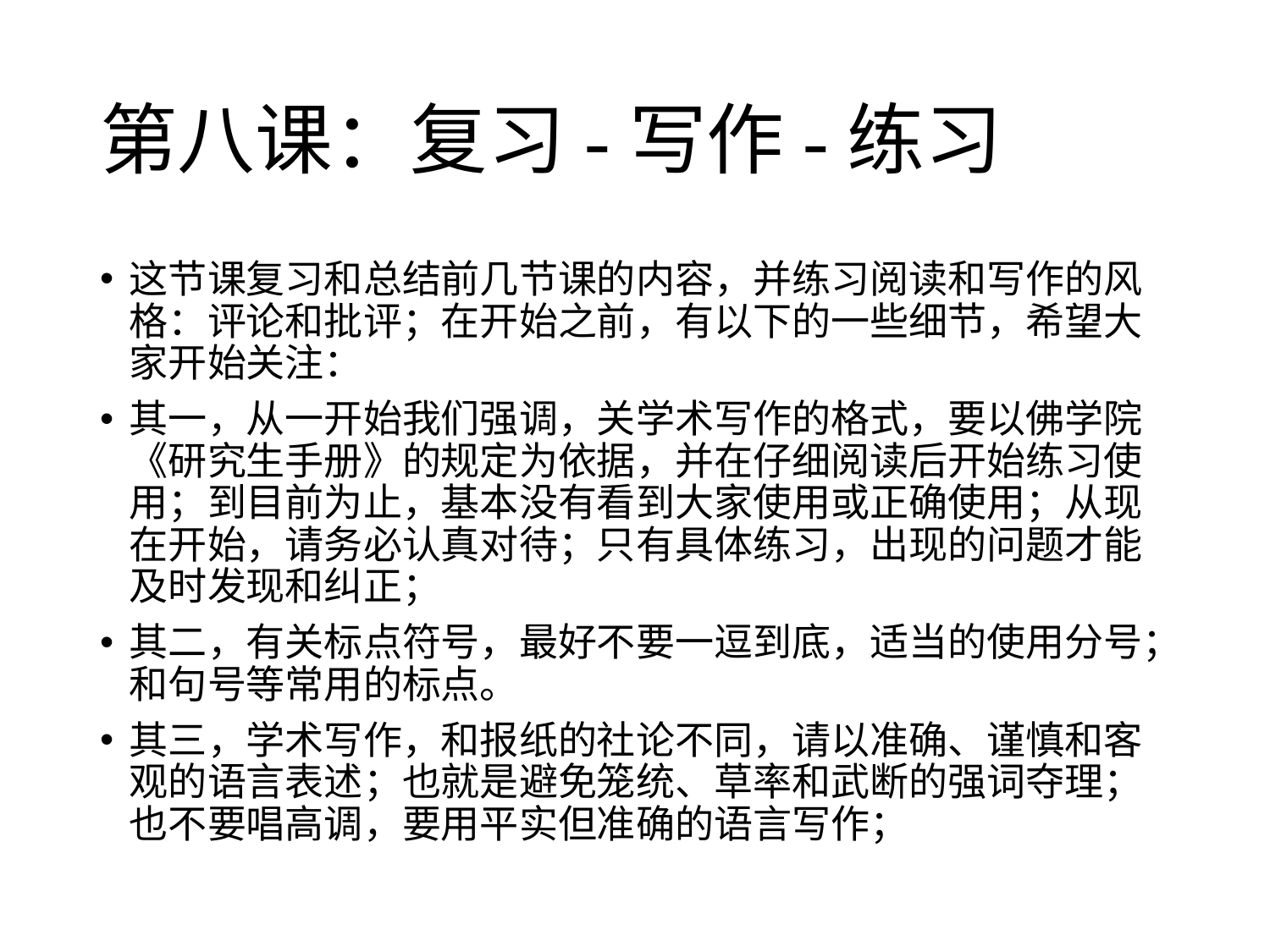

# 第八课：复习-写作-练习
这节课复习和总结前几节课的内容，并练习阅读和写作的风格：评论和批评；在开始之前，有以下的一些细节，希望大家开始关注：
其一，从一开始我们强调，关学术写作的格式，要以佛学院《研究生手册》的规定为依据，并在仔细阅读后开始练习使用；到目前为止，基本没有看到大家使用或正确使用；从现在开始，请务必认真对待；只有具体练习，出现的问题才能及时发现和纠正；
其二，有关标点符号，最好不要一逗到底，适当的使用分号；和句号等常用的标点。
其三，学术写作，和报纸的社论不同，请以准确、谨慎和客观的语言表述；也就是避免笼统、草率和武断的强词夺理；也不要唱高调，要用平实但准确的语言写作；